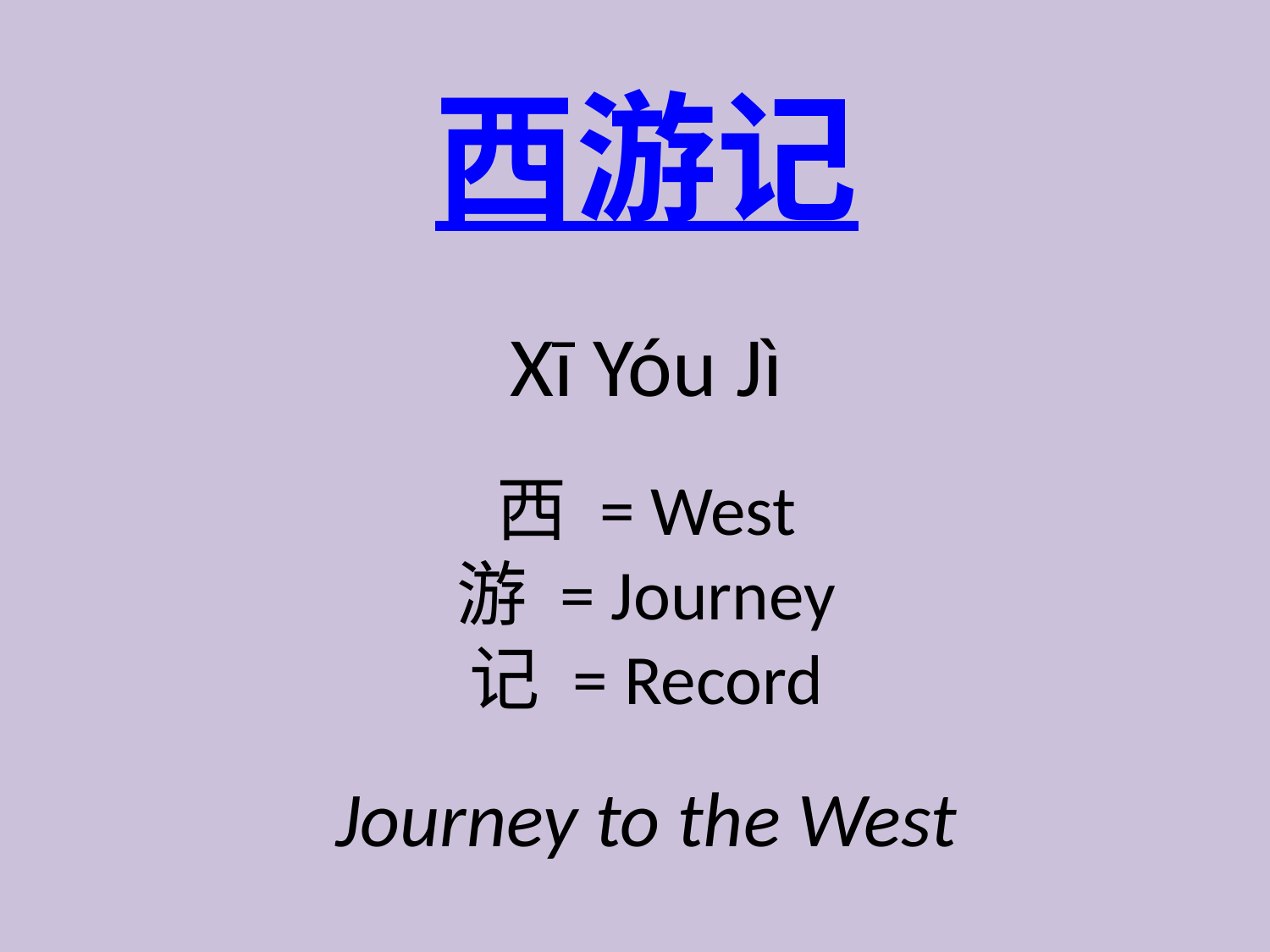

西游记

Xī Yóu Jì

西 = West
游 = Journey
记 = Record

Journey to the West